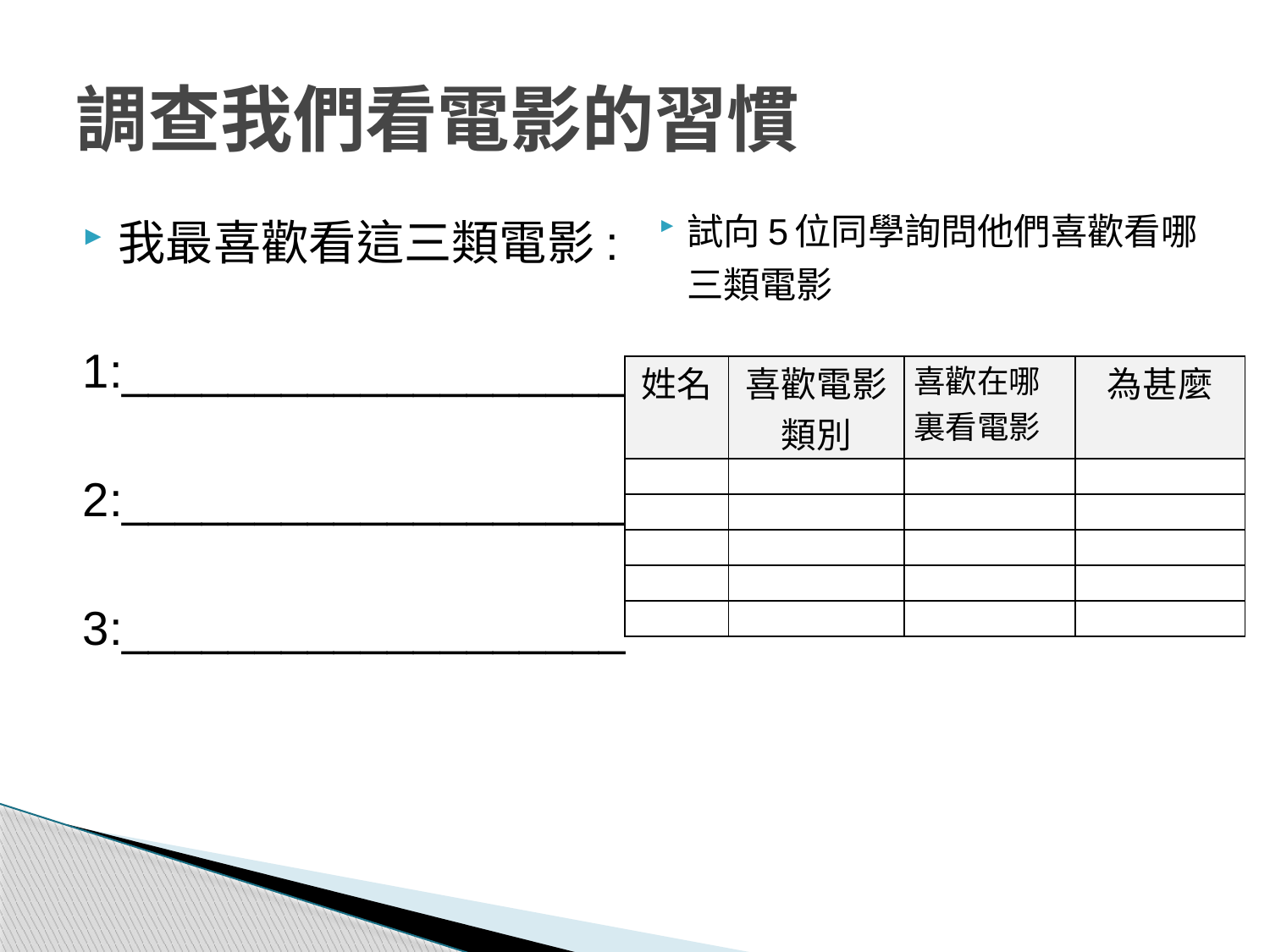

# 調查我們看電影的習慣
試向5位同學詢問他們喜歡看哪三類電影

我最喜歡看這三類電影:

1:___________________

2:___________________

3:___________________
| 姓名 | 喜歡電影類別 | 喜歡在哪裏看電影 | 為甚麼 |
| --- | --- | --- | --- |
|  |  |  |  |
|  |  |  |  |
|  |  |  |  |
|  |  |  |  |
|  |  |  |  |